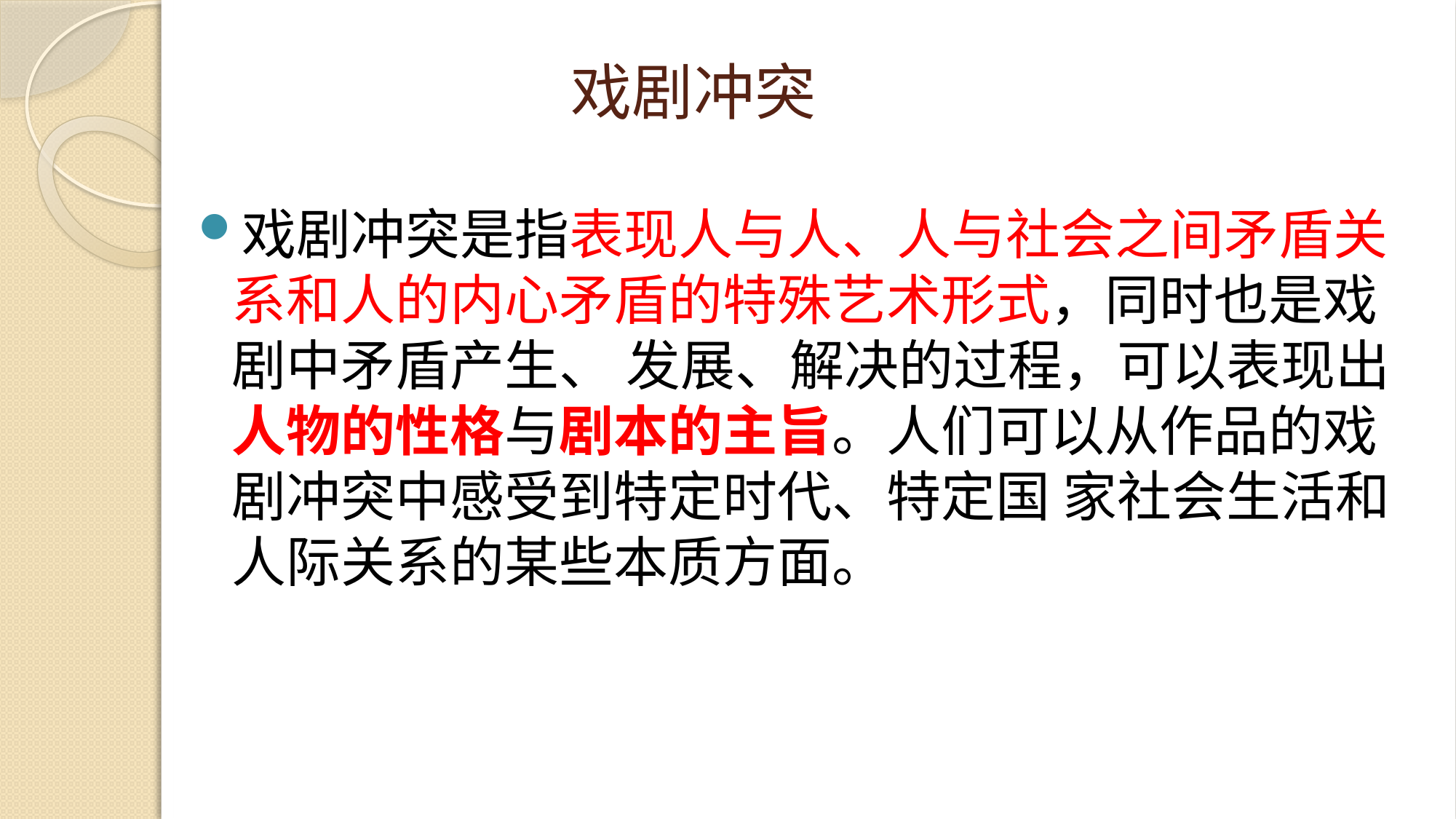

# 戏剧冲突
戏剧冲突是指表现人与人、人与社会之间矛盾关系和人的内心矛盾的特殊艺术形式，同时也是戏剧中矛盾产生、 发展、解决的过程，可以表现出人物的性格与剧本的主旨。人们可以从作品的戏剧冲突中感受到特定时代、特定国 家社会生活和人际关系的某些本质方面。